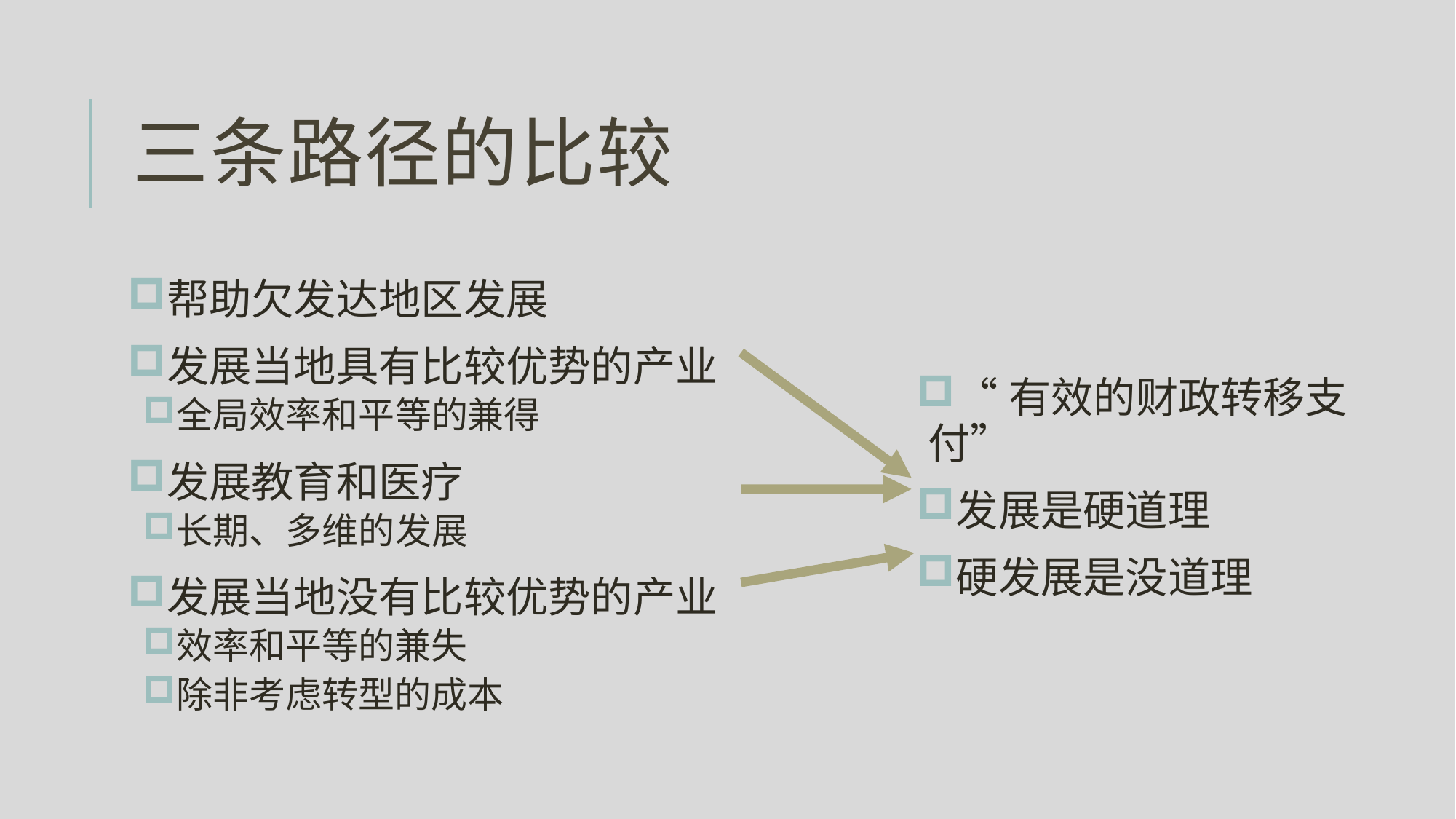

# 三条路径的比较
“有效的财政转移支付”
发展是硬道理
硬发展是没道理
帮助欠发达地区发展
发展当地具有比较优势的产业
全局效率和平等的兼得
发展教育和医疗
长期、多维的发展
发展当地没有比较优势的产业
效率和平等的兼失
除非考虑转型的成本